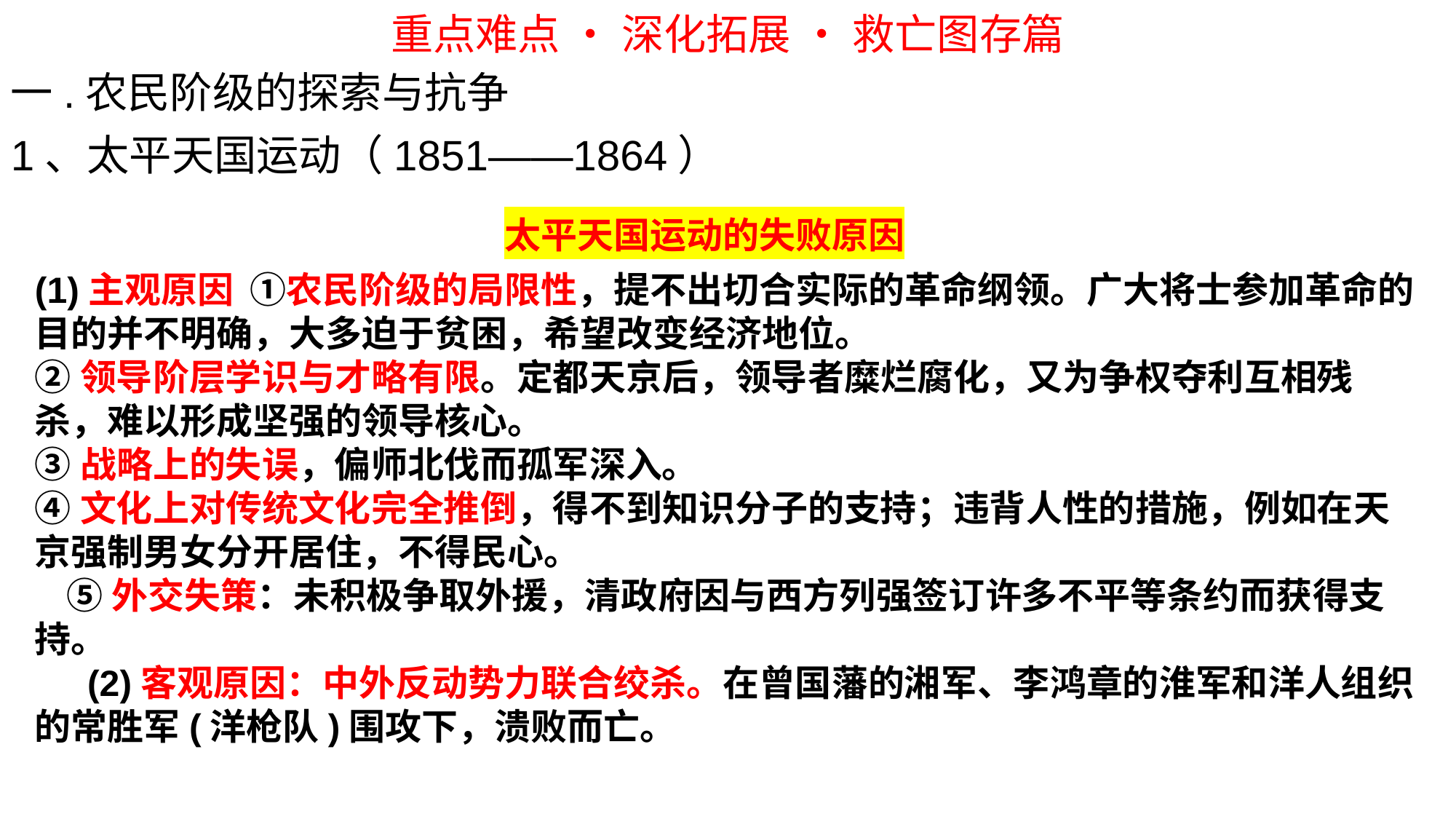

重点难点 • 深化拓展 • 救亡图存篇

一.农民阶级的探索与抗争
1、太平天国运动（1851——1864）
太平天国运动的失败原因
(1)主观原因  ①农民阶级的局限性，提不出切合实际的革命纲领。广大将士参加革命的目的并不明确，大多迫于贫困，希望改变经济地位。②领导阶层学识与才略有限。定都天京后，领导者糜烂腐化，又为争权夺利互相残杀，难以形成坚强的领导核心。③战略上的失误，偏师北伐而孤军深入。④文化上对传统文化完全推倒，得不到知识分子的支持；违背人性的措施，例如在天京强制男女分开居住，不得民心。⑤外交失策：未积极争取外援，清政府因与西方列强签订许多不平等条约而获得支持。
  (2)客观原因：中外反动势力联合绞杀。在曾国藩的湘军、李鸿章的淮军和洋人组织的常胜军(洋枪队)围攻下，溃败而亡。